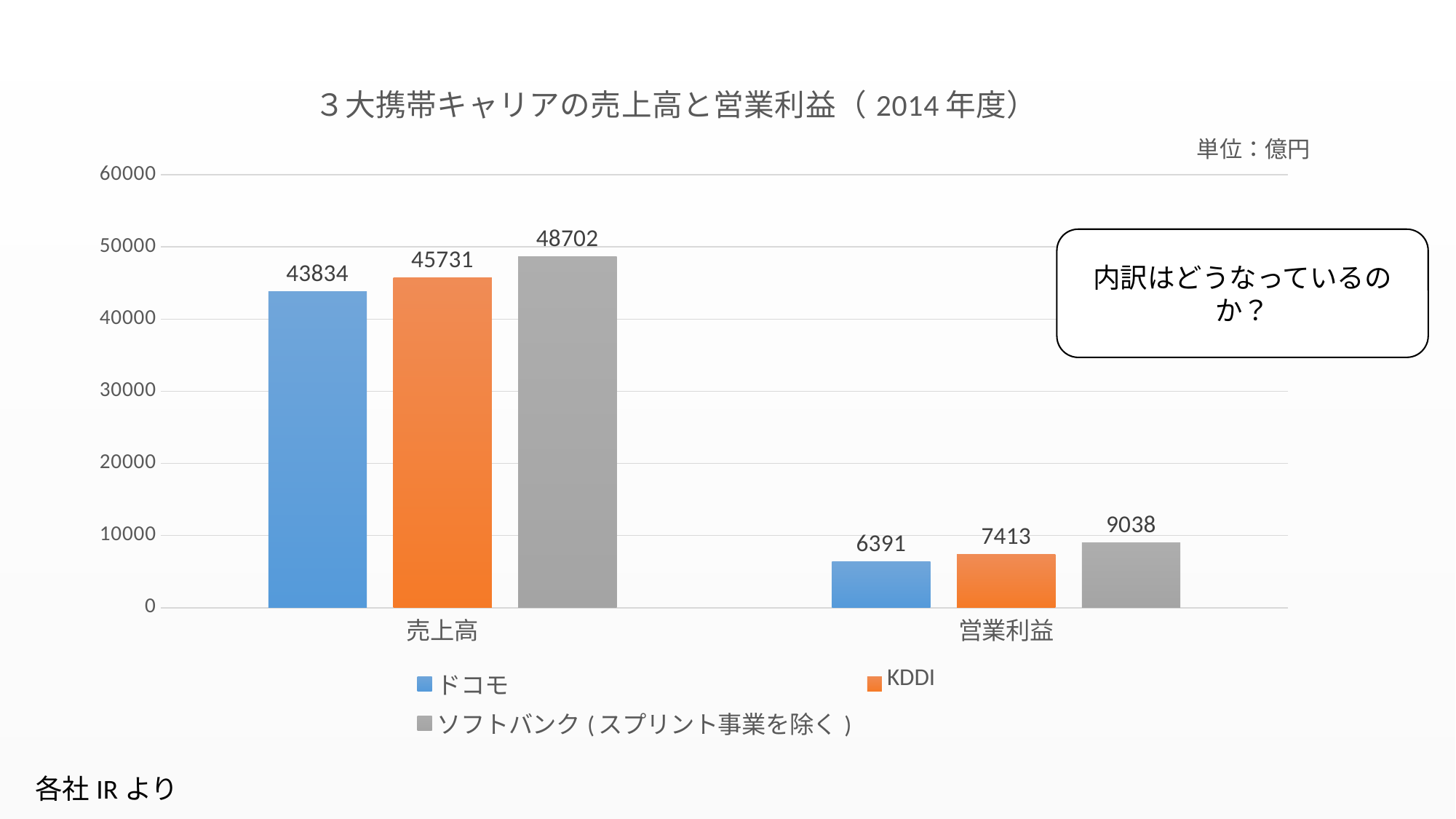

### Chart: ３大携帯キャリアの売上高と営業利益（2014年度）

| Category | ドコモ | KDDI | ソフトバンク(スプリント事業を除く) |
|---|---|---|---|
| 売上高 | 43834.0 | 45731.0 | 48702.0 |
| 営業利益 | 6391.0 | 7413.0 | 9038.0 |
内訳はどうなっているのか？
各社IRより